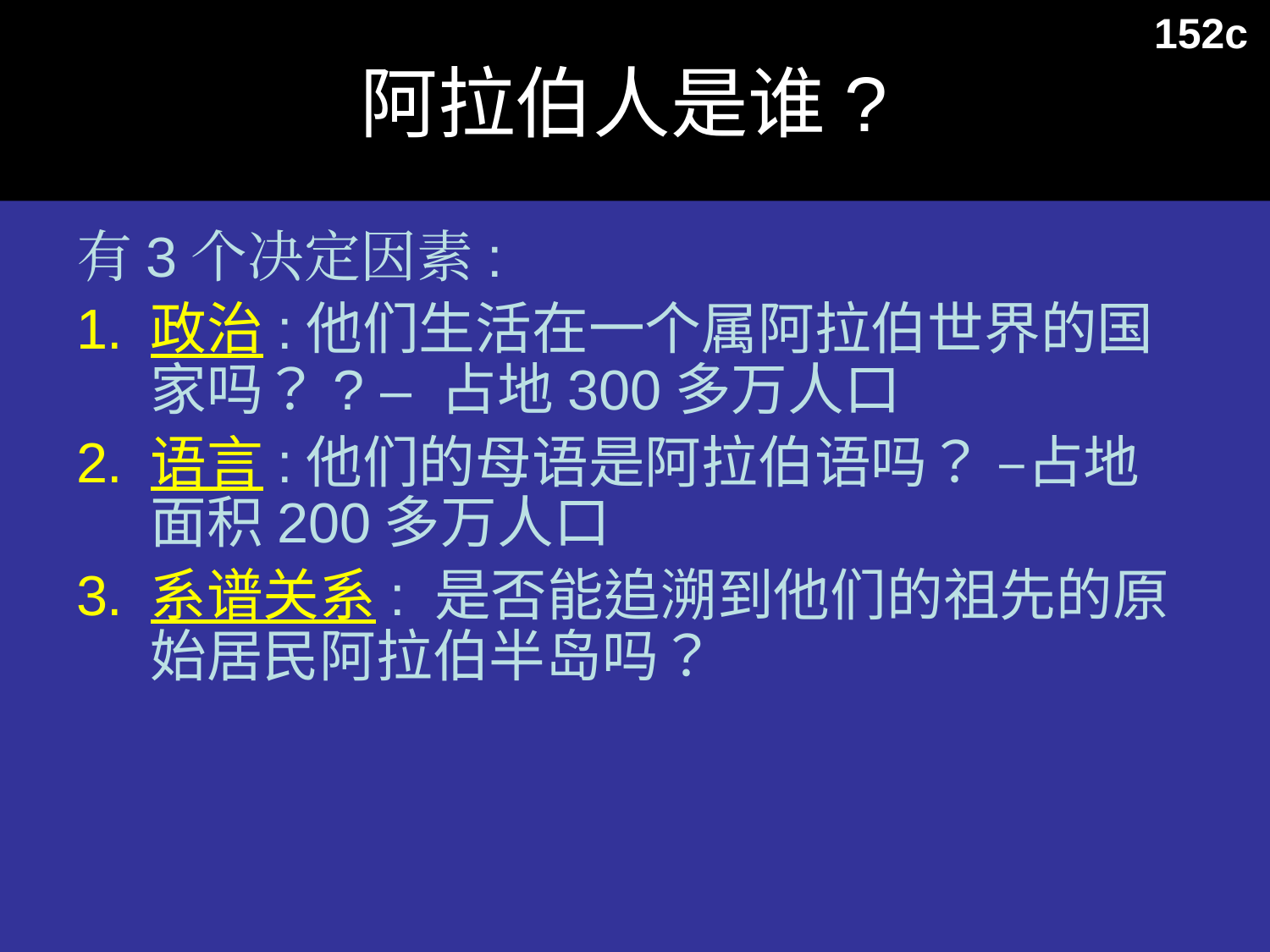

# 阿拉伯人是谁?
152c
有3个决定因素:
政治:他们生活在一个属阿拉伯世界的国家吗？? – 占地300多万人口
语言:他们的母语是阿拉伯语吗？ –占地面积200多万人口
系谱关系: 是否能追溯到他们的祖先的原始居民阿拉伯半岛吗？